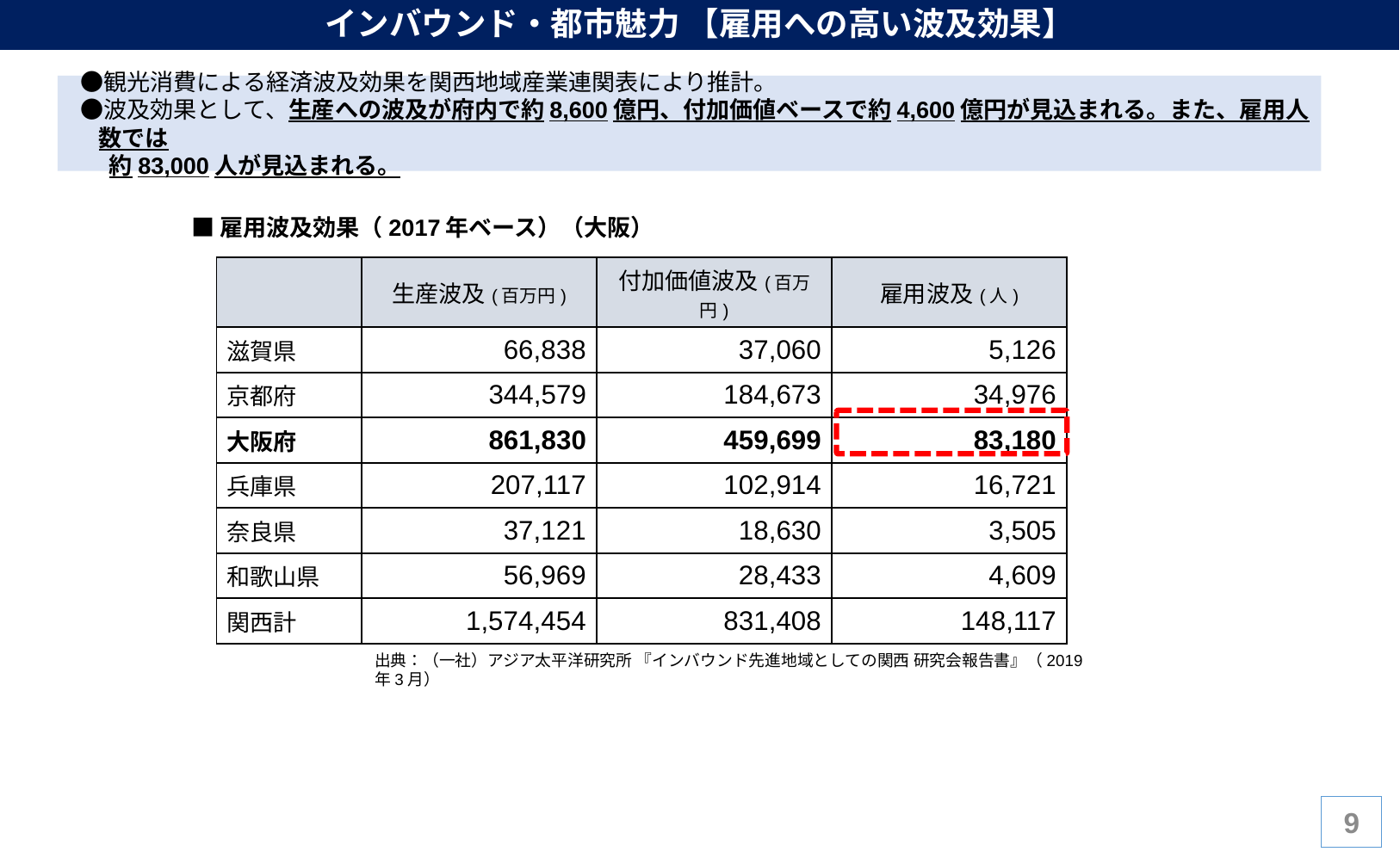

インバウンド・都市魅力 【雇用への高い波及効果】
　●観光消費による経済波及効果を関西地域産業連関表により推計。
　●波及効果として、生産への波及が府内で約8,600億円、付加価値ベースで約4,600億円が見込まれる。また、雇用人数では
　　 約83,000人が見込まれる。
　■ 雇用波及効果（2017年ベース）（大阪）
|  | 生産波及(百万円) | 付加価値波及(百万円) | 雇用波及(人) |
| --- | --- | --- | --- |
| 滋賀県 | 66,838 | 37,060 | 5,126 |
| 京都府 | 344,579 | 184,673 | 34,976 |
| 大阪府 | 861,830 | 459,699 | 83,180 |
| 兵庫県 | 207,117 | 102,914 | 16,721 |
| 奈良県 | 37,121 | 18,630 | 3,505 |
| 和歌山県 | 56,969 | 28,433 | 4,609 |
| 関西計 | 1,574,454 | 831,408 | 148,117 |

出典：（一社）アジア太平洋研究所 『インバウンド先進地域としての関西 研究会報告書』（2019年3月）
9